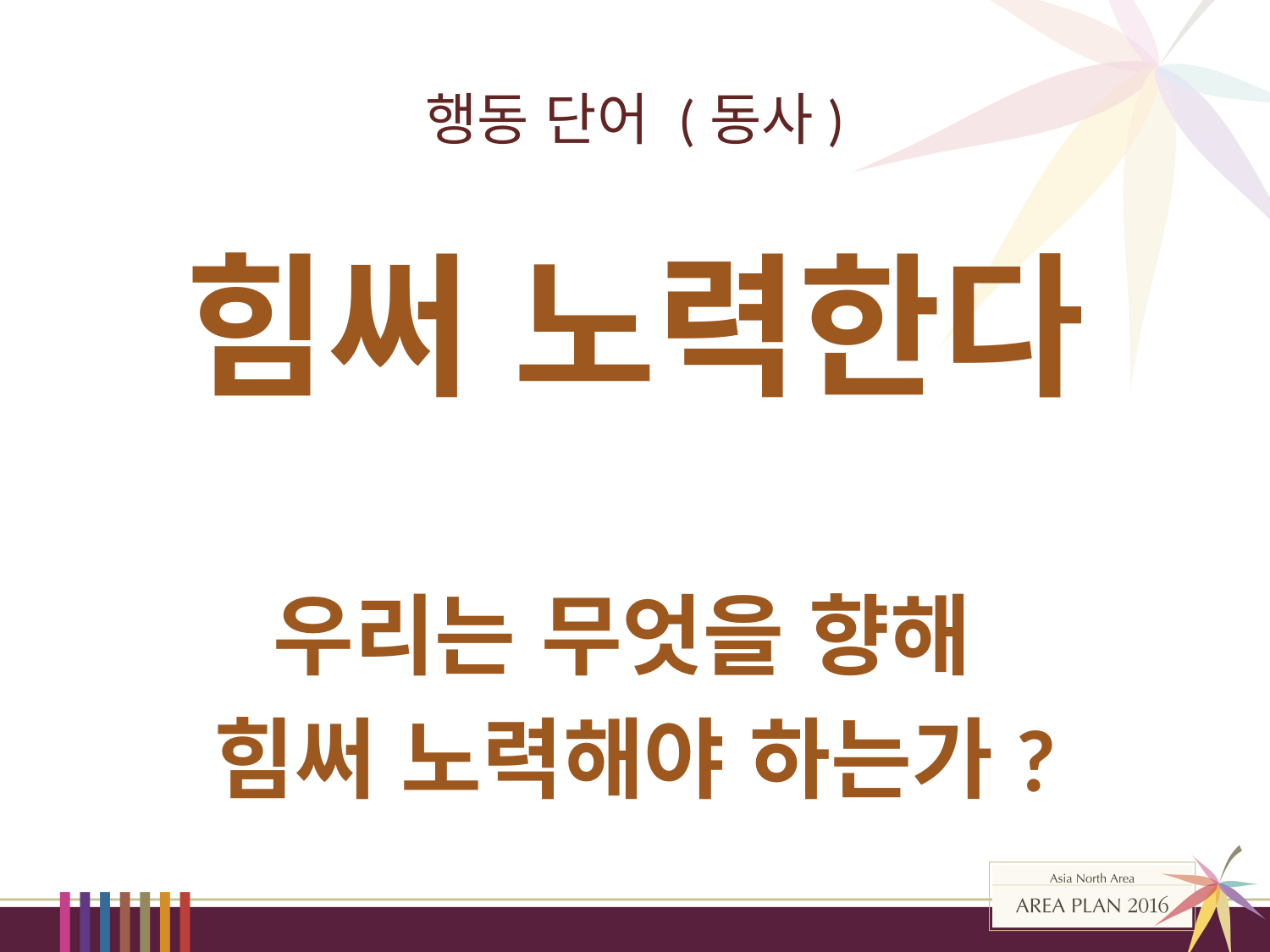

# 행동 단어 (동사)
힘써 노력한다

우리는 무엇을 향해
힘써 노력해야 하는가?